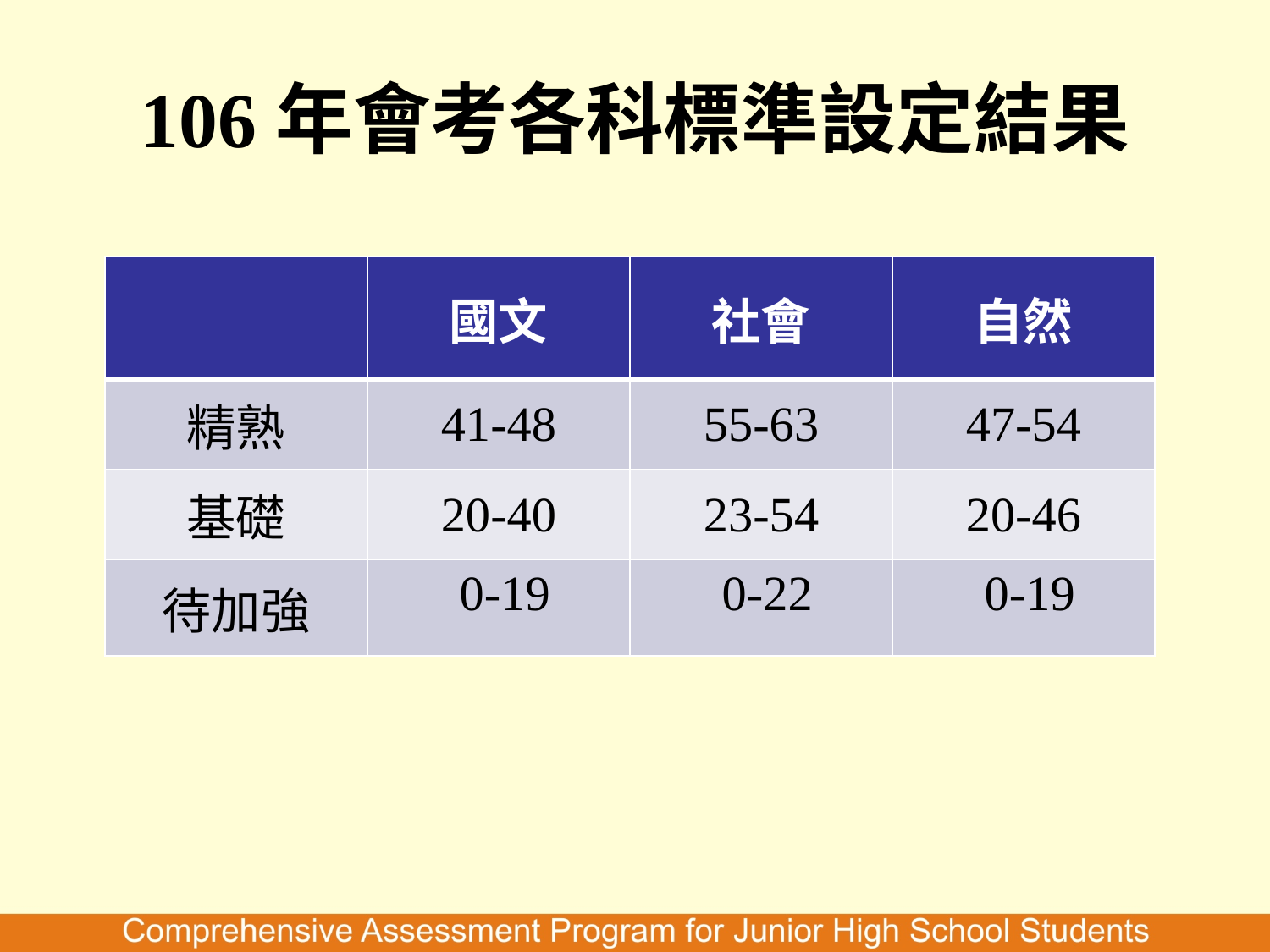

106年會考各科標準設定結果
|  | 國文 | 社會 | 自然 |
| --- | --- | --- | --- |
| 精熟 | 41-48 | 55-63 | 47-54 |
| 基礎 | 20-40 | 23-54 | 20-46 |
| 待加強 | 0-19 | 0-22 | 0-19 |